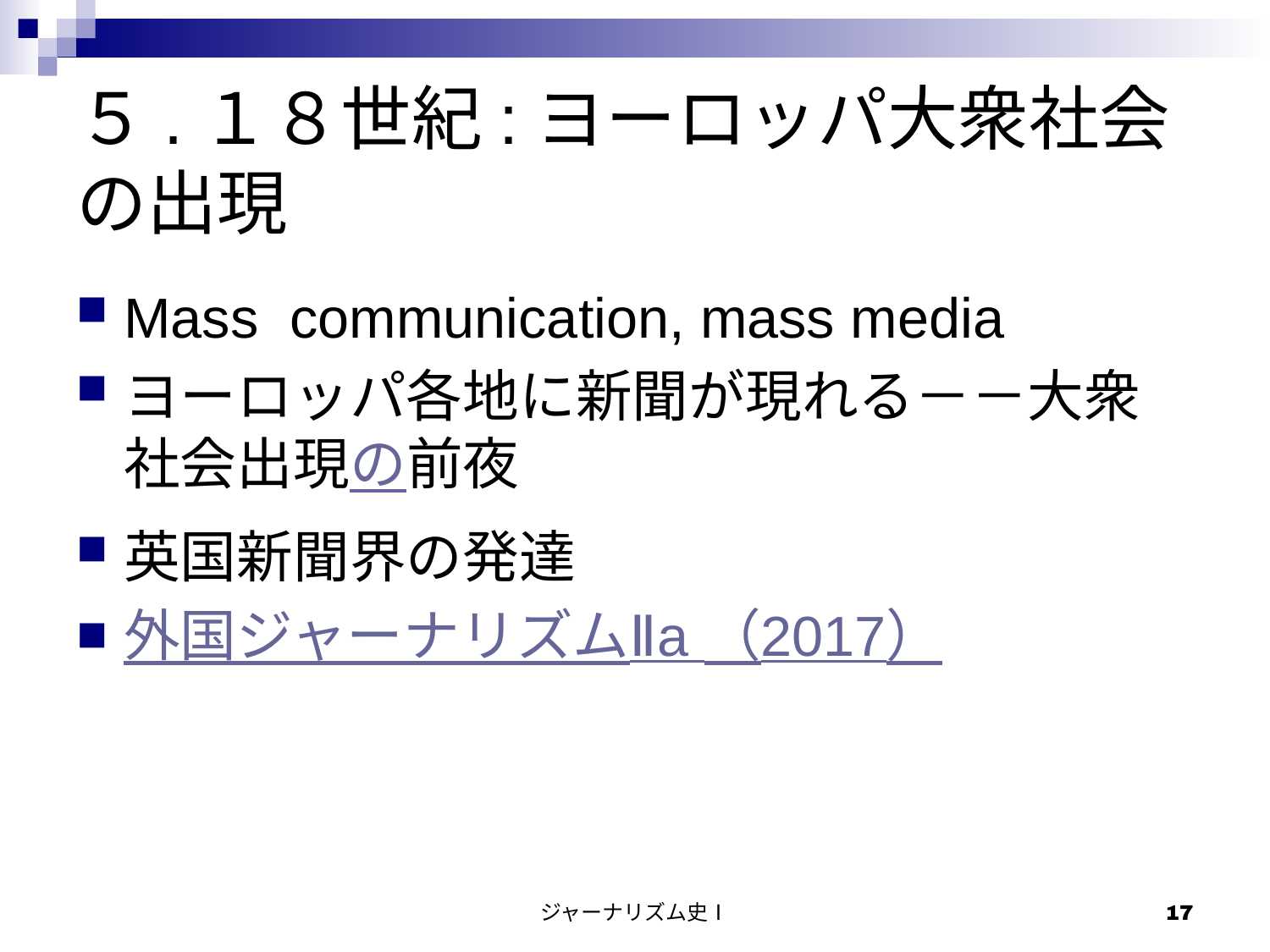

# ５.１８世紀:ヨーロッパ大衆社会の出現
Mass  communication, mass media
ヨーロッパ各地に新聞が現れる－－大衆社会出現の前夜
英国新聞界の発達
外国ジャーナリズムⅡa （2017）

ジャーナリズム史Ⅰ
17